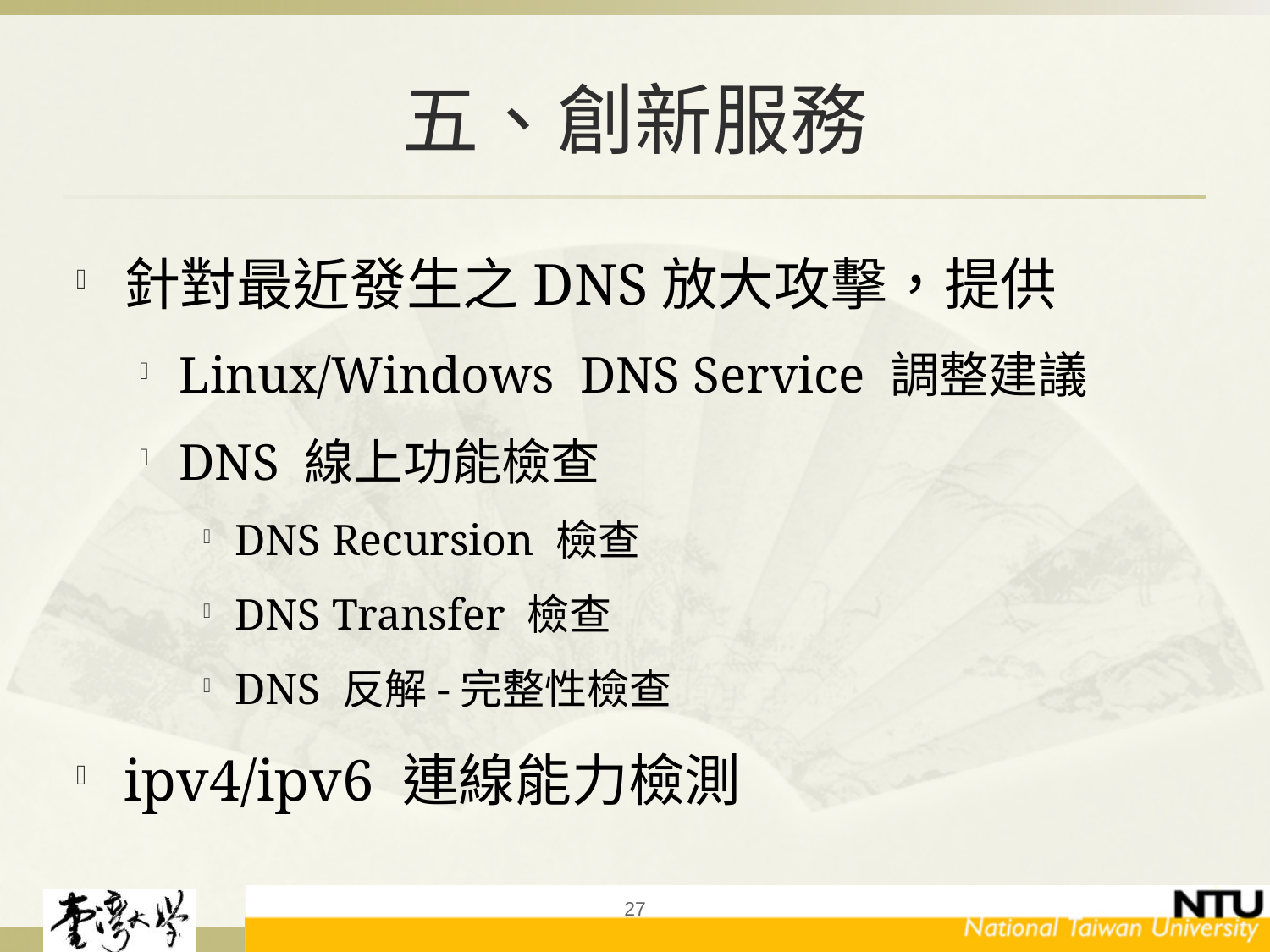

# 五、創新服務
針對最近發生之DNS放大攻擊，提供
Linux/Windows  DNS Service 調整建議
DNS 線上功能檢查
DNS Recursion 檢查
DNS Transfer 檢查
DNS 反解-完整性檢查
ipv4/ipv6 連線能力檢測
27